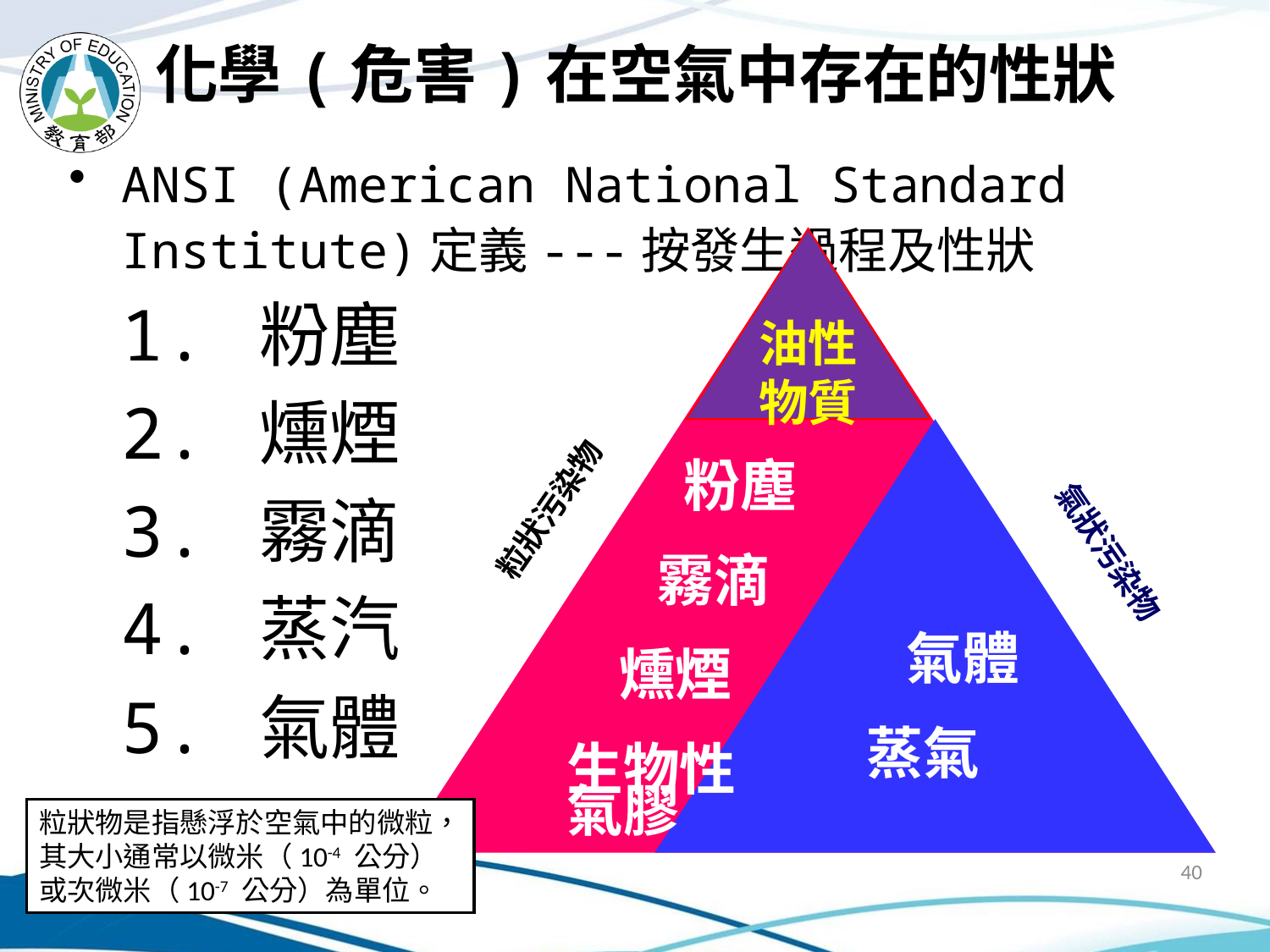

# 化學(危害)在空氣中存在的性狀
ANSI (American National Standard  Institute)定義---按發生過程及性狀
1.	粉塵
2.	燻煙
3.	霧滴
4.	蒸汽
5.	氣體

油性
物質
        粉塵
      霧滴
   燻煙
生物性
氣膠

粒狀污染物
氣狀污染物
  氣體
蒸氣
粒狀物是指懸浮於空氣中的微粒，
其大小通常以微米（10-4 公分）
或次微米（10-7 公分）為單位。
40